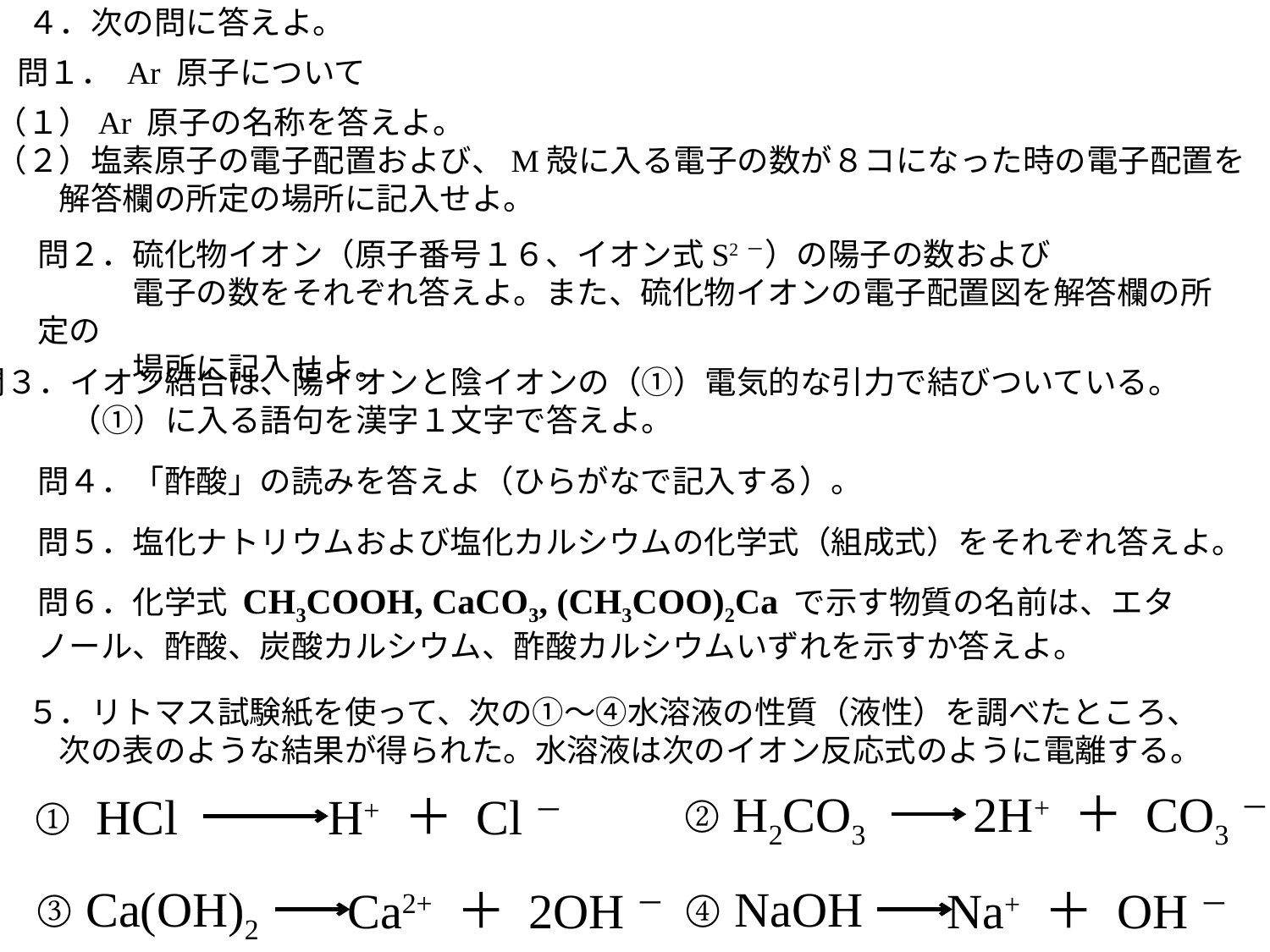

４．次の問に答えよ。
問１． Ar 原子について
（１）Ar 原子の名称を答えよ。
（２）塩素原子の電子配置および、M殻に入る電子の数が８コになった時の電子配置を
　　解答欄の所定の場所に記入せよ。
問２．硫化物イオン（原子番号１６、イオン式S2－）の陽子の数および
　　　電子の数をそれぞれ答えよ。また、硫化物イオンの電子配置図を解答欄の所定の
　　　場所に記入せよ。
問３．イオン結合は、陽イオンと陰イオンの（①）電気的な引力で結びついている。
　　　（①）に入る語句を漢字１文字で答えよ。
問４．「酢酸」の読みを答えよ（ひらがなで記入する）。
問５．塩化ナトリウムおよび塩化カルシウムの化学式（組成式）をそれぞれ答えよ。
問６．化学式 CH3COOH, CaCO3, (CH3COO)2Ca で示す物質の名前は、エタノール、酢酸、炭酸カルシウム、酢酸カルシウムいずれを示すか答えよ。
５．リトマス試験紙を使って、次の①～④水溶液の性質（液性）を調べたところ、
　次の表のような結果が得られた。水溶液は次のイオン反応式のように電離する。
② H2CO3
2H+ ＋ CO3－
①  HCl
H+ ＋ Cl－
③ Ca(OH)2
④ NaOH
Ca2+ ＋ 2OH－
Na+ ＋ OH－
問３．この実験より、酸性の水溶液とアルカリ性の水溶液の共通点をそれぞれ答えよ。